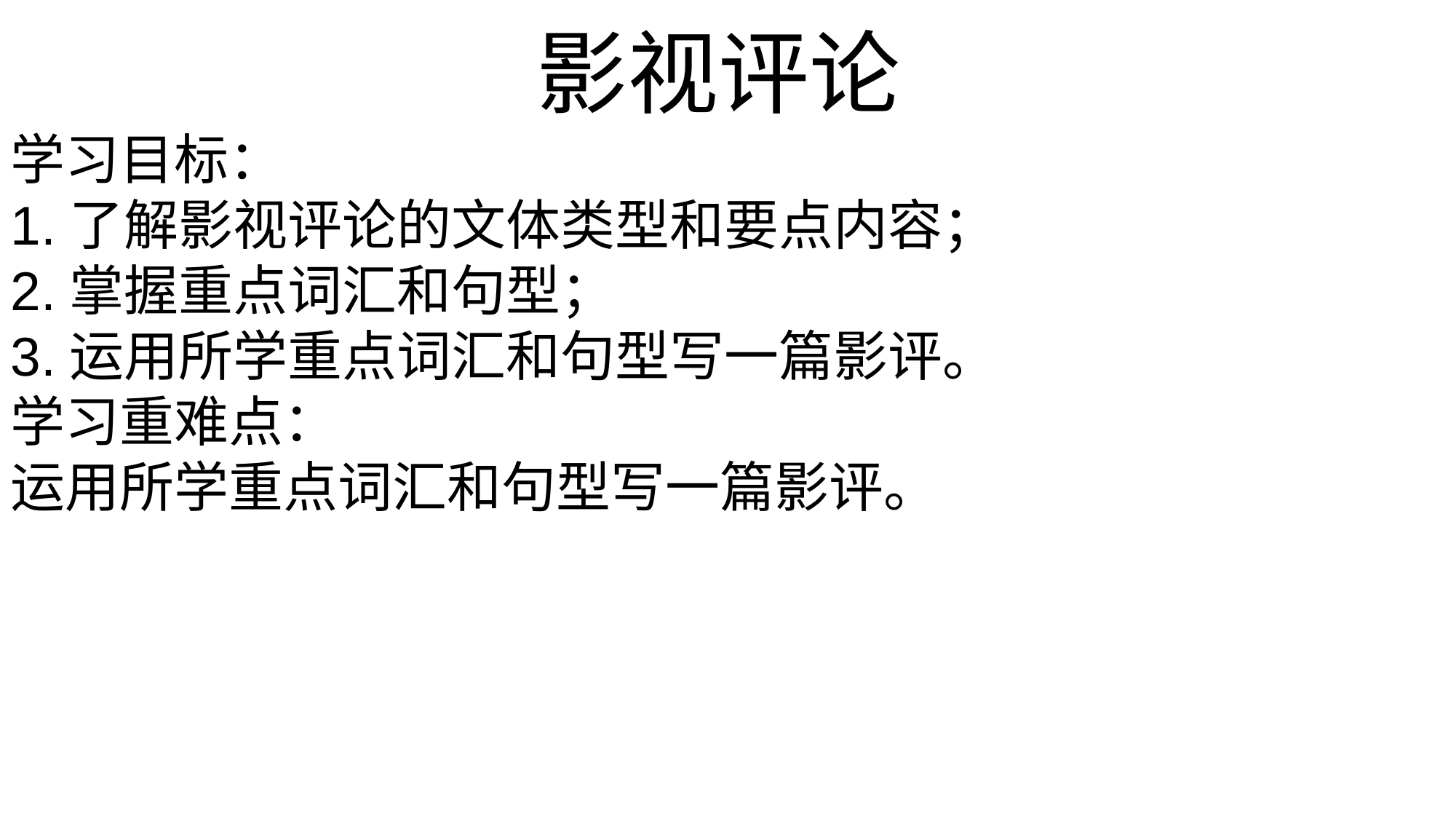

影视评论
学习目标：
1.了解影视评论的文体类型和要点内容；
2.掌握重点词汇和句型；
3.运用所学重点词汇和句型写一篇影评。
学习重难点：
运用所学重点词汇和句型写一篇影评。